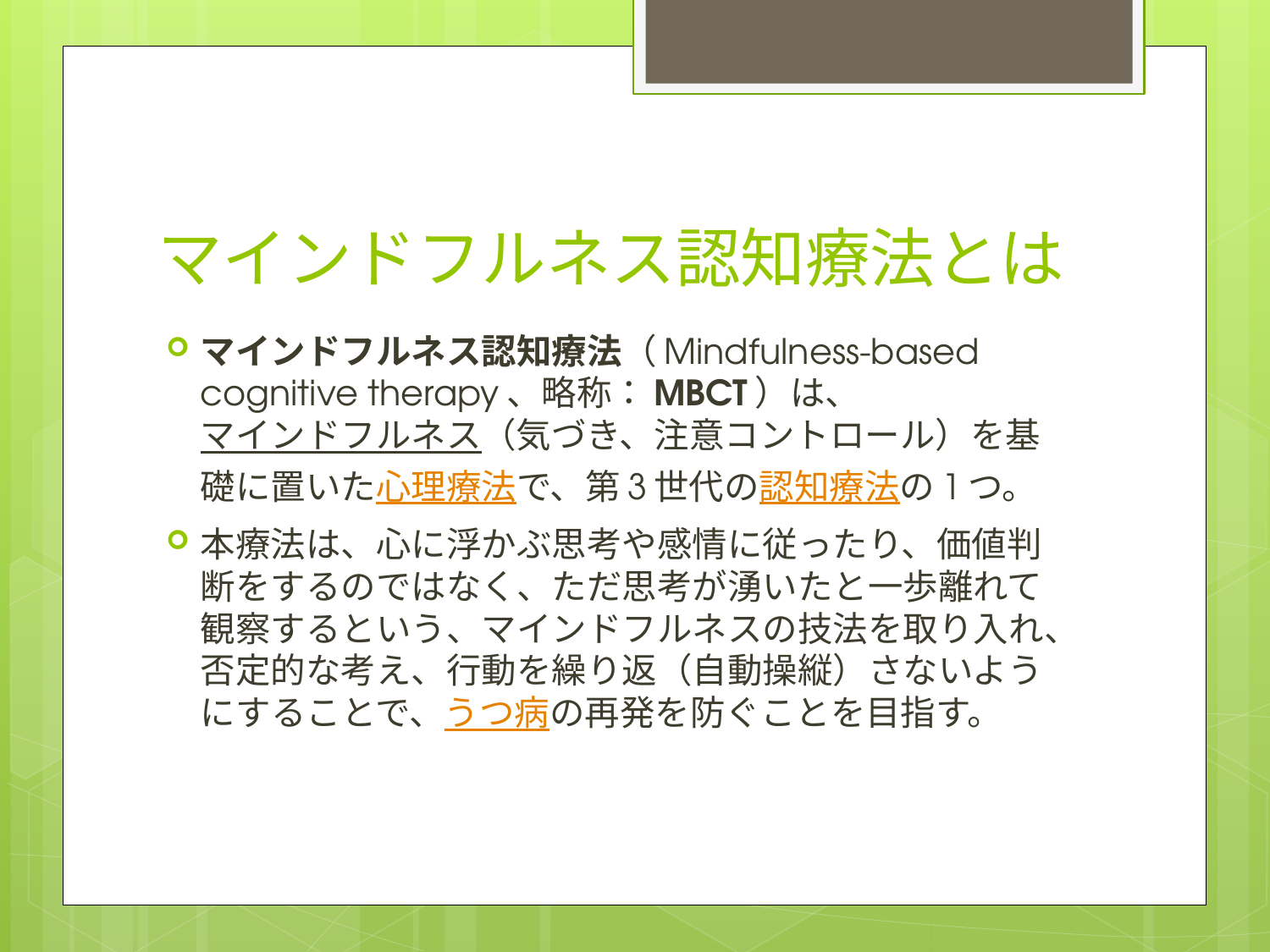

# マインドフルネス認知療法とは
マインドフルネス認知療法（Mindfulness-based cognitive therapy、略称：MBCT）は、マインドフルネス（気づき、注意コントロール）を基礎に置いた心理療法で、第3世代の認知療法の1つ。
本療法は、心に浮かぶ思考や感情に従ったり、価値判断をするのではなく、ただ思考が湧いたと一歩離れて観察するという、マインドフルネスの技法を取り入れ、否定的な考え、行動を繰り返（自動操縦）さないようにすることで、うつ病の再発を防ぐことを目指す。